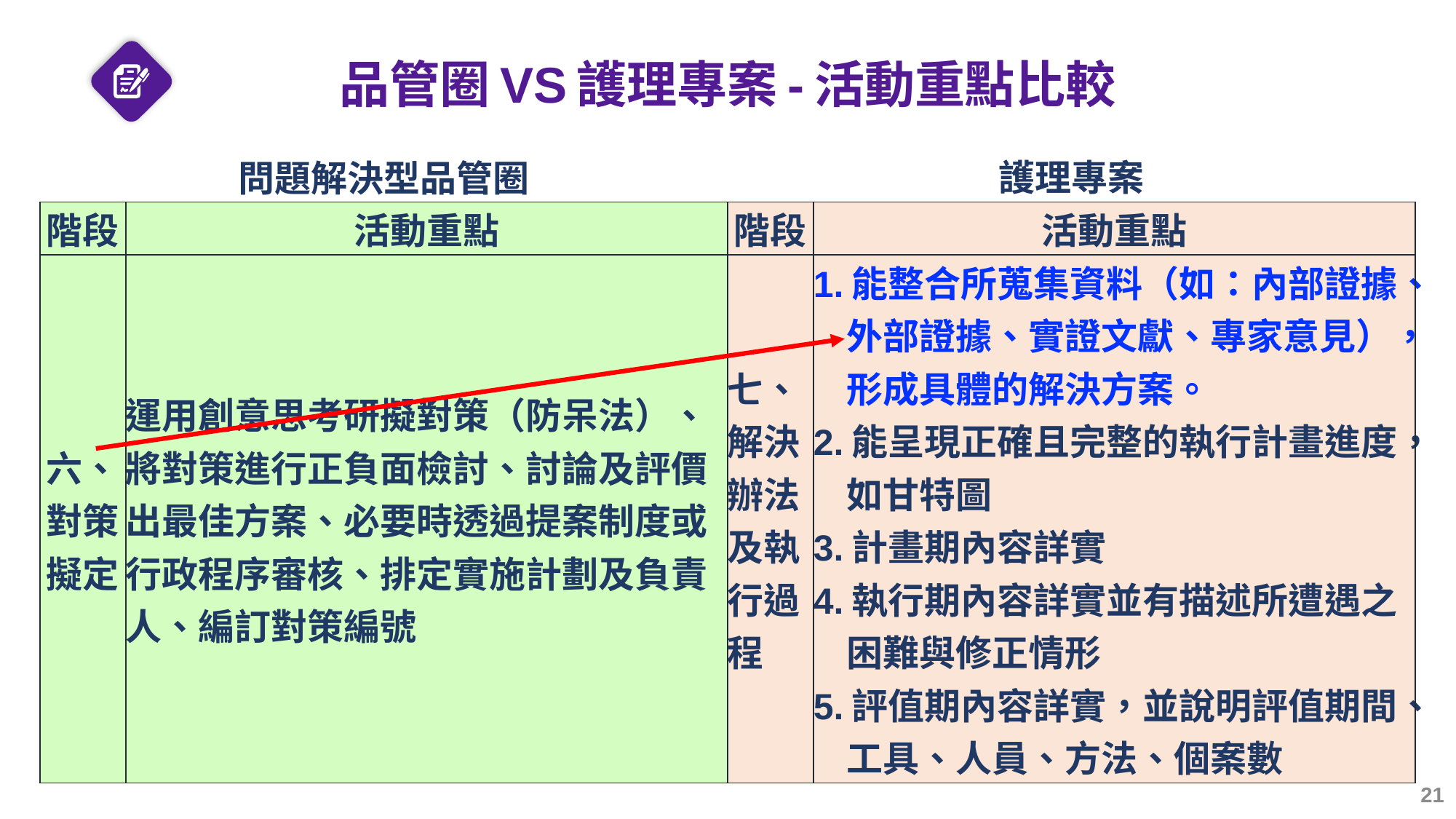

品管圈VS護理專案-活動重點比較
| 問題解決型品管圈 | 問題解決型品管圈 | 護理專案 | 護理專案 |
| --- | --- | --- | --- |
| 階段 | 活動重點 | 階段 | 活動重點 |
| 六、對策擬定 | 運用創意思考研擬對策（防呆法）、將對策進行正負面檢討、討論及評價出最佳方案、必要時透過提案制度或行政程序審核、排定實施計劃及負責人、編訂對策編號 | 七、解決辦法及執行過程 | 1.能整合所蒐集資料（如：內部證據、外部證據、實證文獻、專家意見），形成具體的解決方案。 2.能呈現正確且完整的執行計畫進度，如甘特圖 3.計畫期內容詳實 4.執行期內容詳實並有描述所遭遇之困難與修正情形 5.評值期內容詳實，並說明評值期間、工具、人員、方法、個案數 |
21